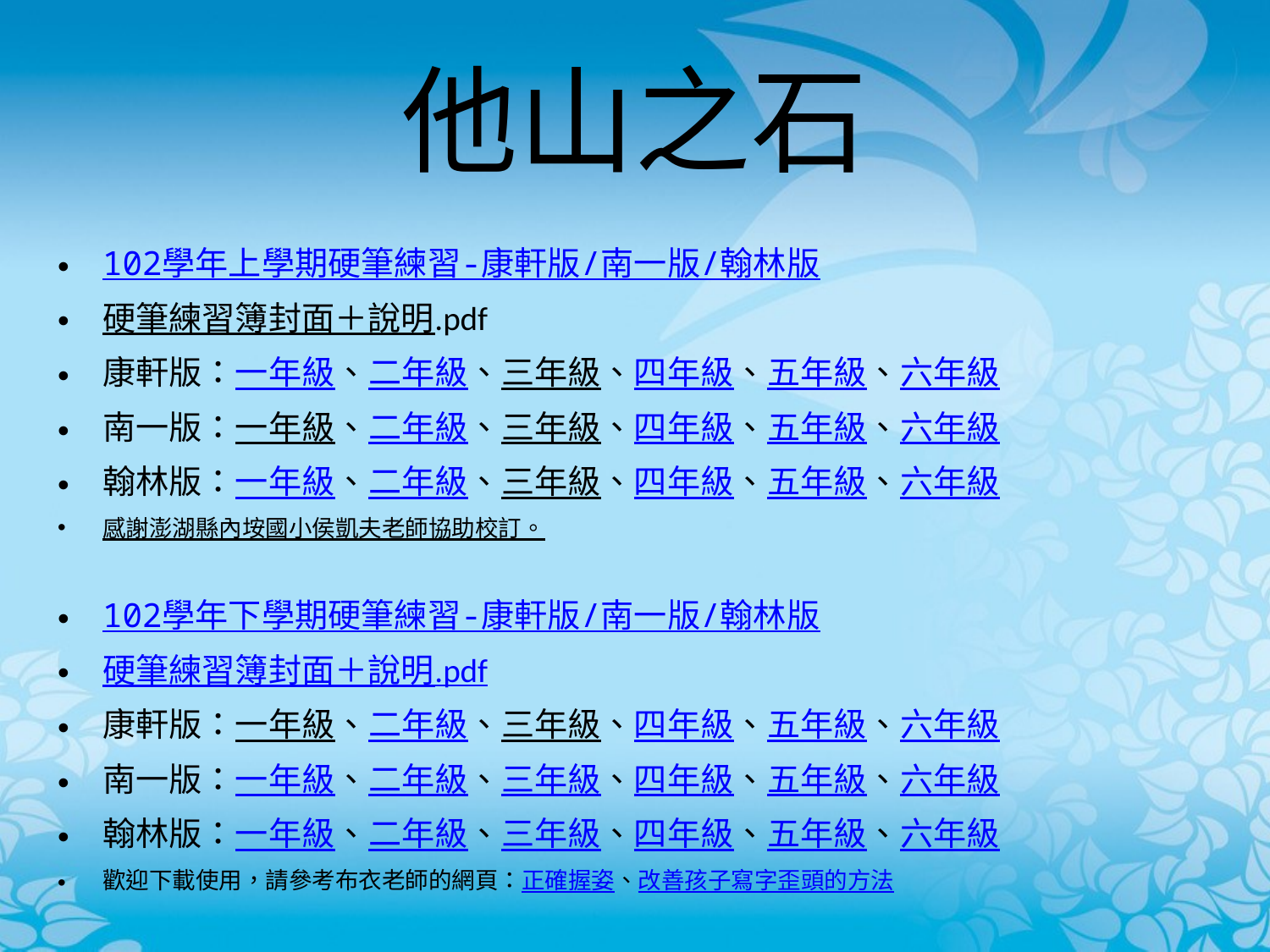

# 他山之石
102學年上學期硬筆練習-康軒版/南一版/翰林版
硬筆練習簿封面＋說明.pdf
康軒版：一年級、二年級、三年級、四年級、五年級、六年級
南一版：一年級、二年級、三年級、四年級、五年級、六年級
翰林版：一年級、二年級、三年級、四年級、五年級、六年級
感謝澎湖縣內垵國小侯凱夫老師協助校訂。

102學年下學期硬筆練習-康軒版/南一版/翰林版
硬筆練習簿封面＋說明.pdf
康軒版：一年級、二年級、三年級、四年級、五年級、六年級
南一版：一年級、二年級、三年級、四年級、五年級、六年級
翰林版：一年級、二年級、三年級、四年級、五年級、六年級
歡迎下載使用，請參考布衣老師的網頁：正確握姿、改善孩子寫字歪頭的方法